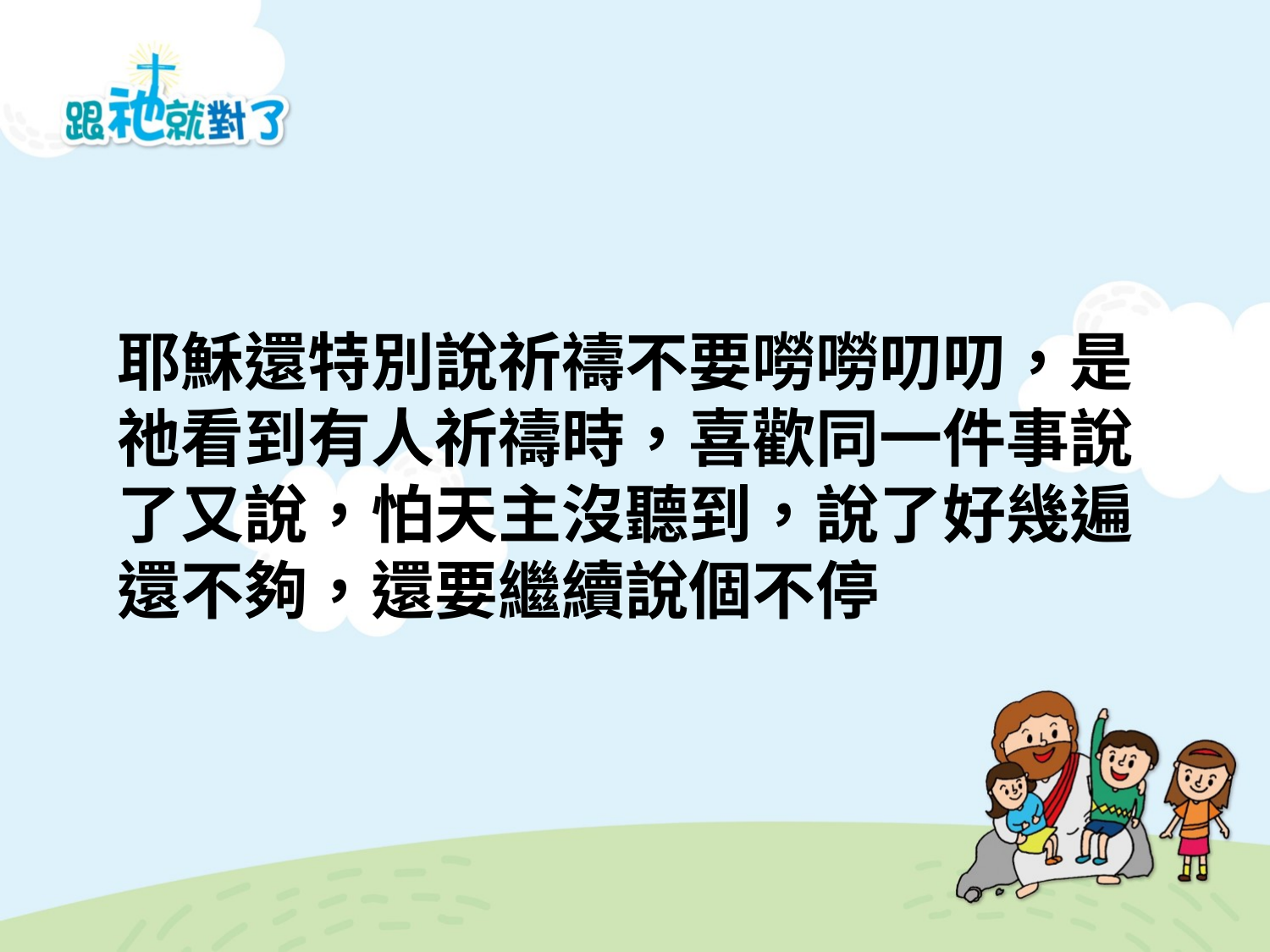

耶穌還特別說祈禱不要嘮嘮叨叨，是祂看到有人祈禱時，喜歡同一件事說了又說，怕天主沒聽到，說了好幾遍還不夠，還要繼續說個不停